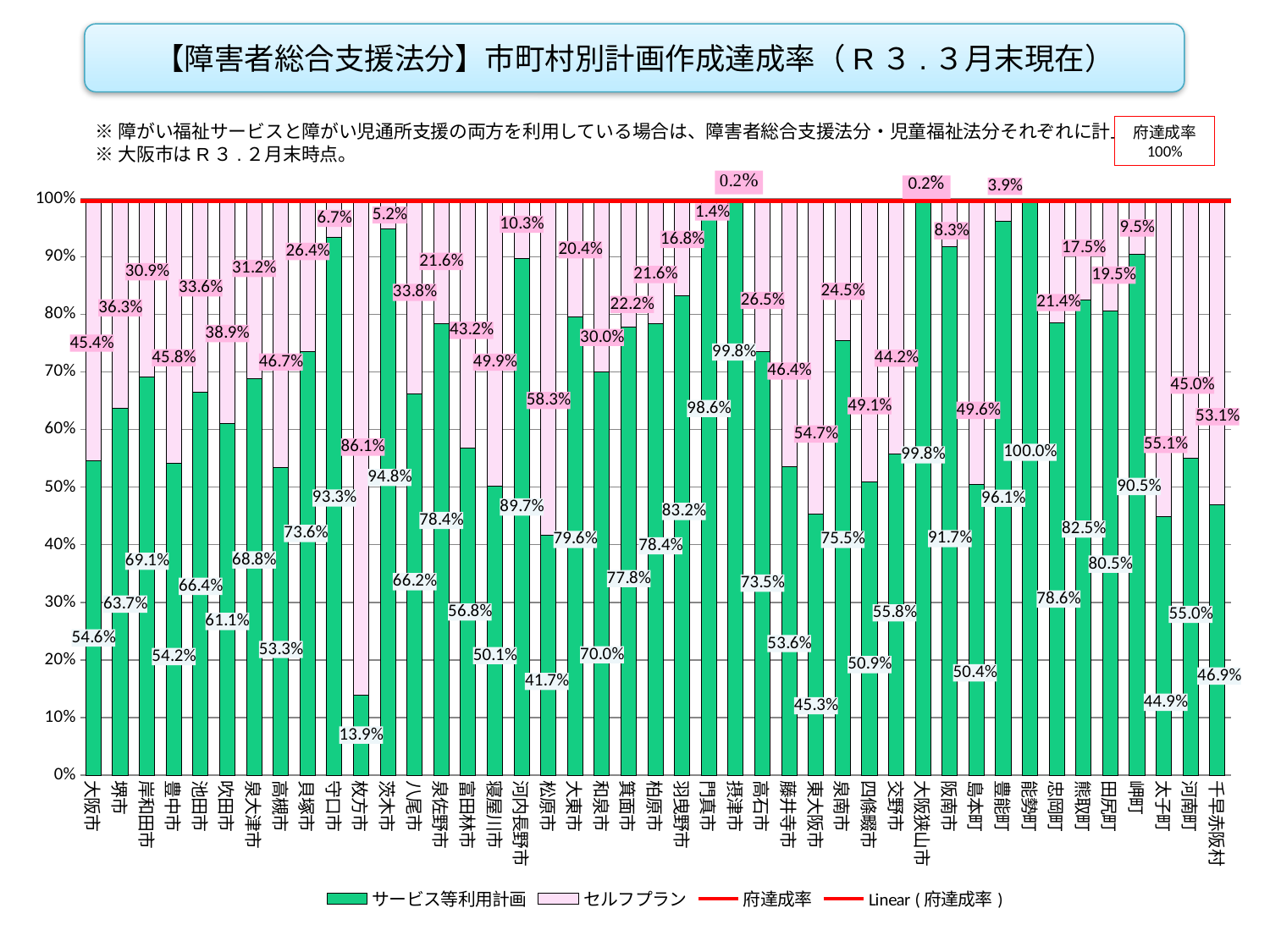

【障害者総合支援法分】市町村別計画作成達成率（R３.３月末現在）
※障がい福祉サービスと障がい児通所支援の両方を利用している場合は、障害者総合支援法分・児童福祉法分それぞれに計上。
※大阪市はR３.２月末時点。
府達成率
100%

[unsupported chart]